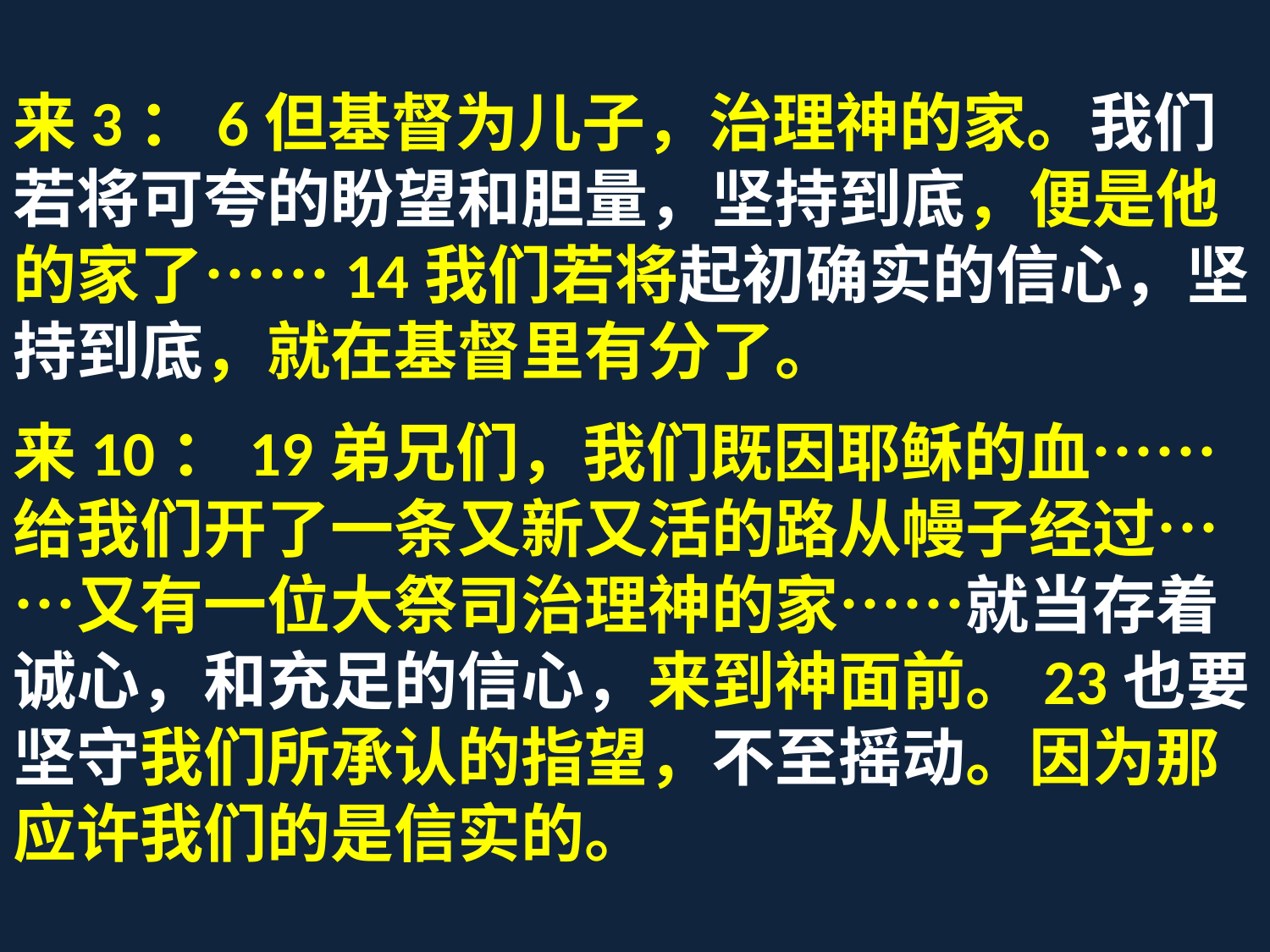

来3：6但基督为儿子，治理神的家。我们若将可夸的盼望和胆量，坚持到底，便是他的家了……14我们若将起初确实的信心，坚持到底，就在基督里有分了。

来10：19弟兄们，我们既因耶稣的血……给我们开了一条又新又活的路从幔子经过……又有一位大祭司治理神的家……就当存着诚心，和充足的信心，来到神面前。23也要坚守我们所承认的指望，不至摇动。因为那应许我们的是信实的。